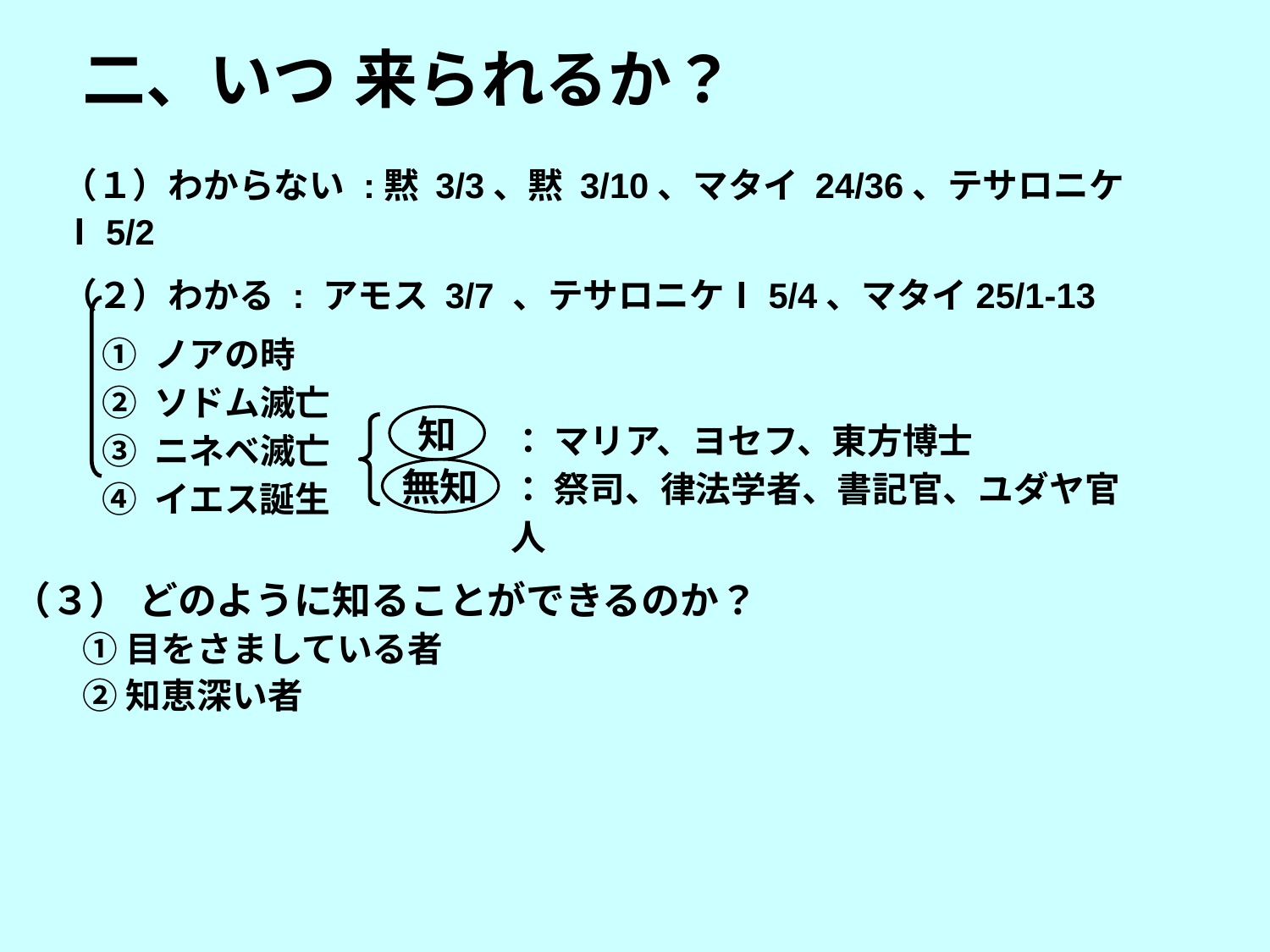

二、いつ 来られるか？
（１）わからない :黙 3/3、黙 3/10、マタイ 24/36、テサロニケⅠ5/2
（２）わかる : アモス 3/7 、テサロニケⅠ5/4、マタイ25/1-13
     ① ノアの時
     ② ソドム滅亡
     ③ ニネベ滅亡
     ④ イエス誕生

知
： マリア、ヨセフ、東方博士
： 祭司、律法学者、書記官、ユダヤ官人

無知
（３） どのように知ることができるのか？
　　① 目をさましている者
　　② 知恵深い者